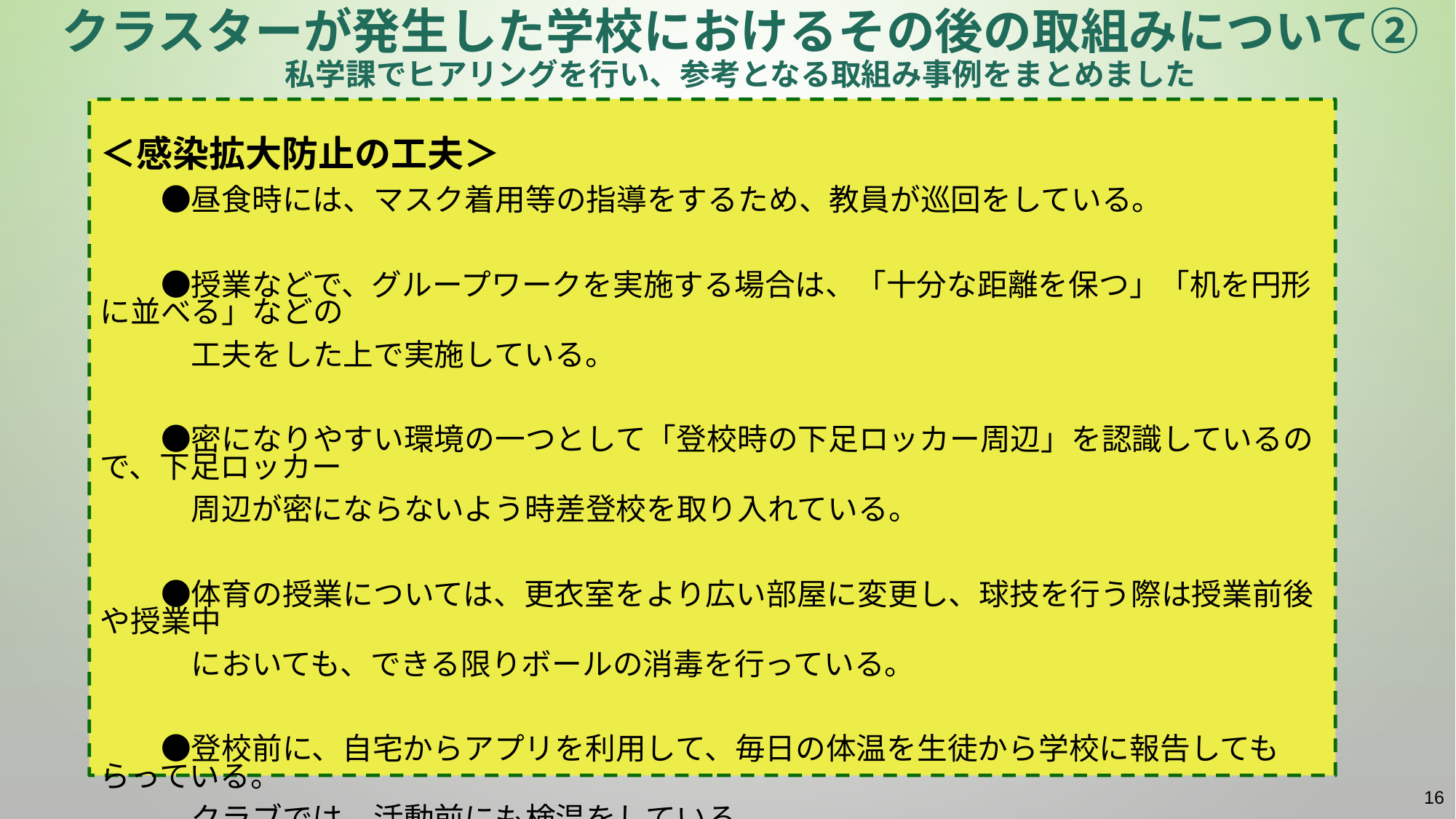

クラスターが発生した学校におけるその後の取組みについて②
私学課でヒアリングを行い、参考となる取組み事例をまとめました

＜感染拡大防止の工夫＞
　　●昼食時には、マスク着用等の指導をするため、教員が巡回をしている。

　　●授業などで、グループワークを実施する場合は、「十分な距離を保つ」「机を円形に並べる」などの
　　　工夫をした上で実施している。

　　●密になりやすい環境の一つとして「登校時の下足ロッカー周辺」を認識しているので、下足ロッカー
　　　周辺が密にならないよう時差登校を取り入れている。

　　●体育の授業については、更衣室をより広い部屋に変更し、球技を行う際は授業前後や授業中
　　　においても、できる限りボールの消毒を行っている。

　　●登校前に、自宅からアプリを利用して、毎日の体温を生徒から学校に報告してもらっている。
　　　クラブでは、活動前にも検温をしている。
16